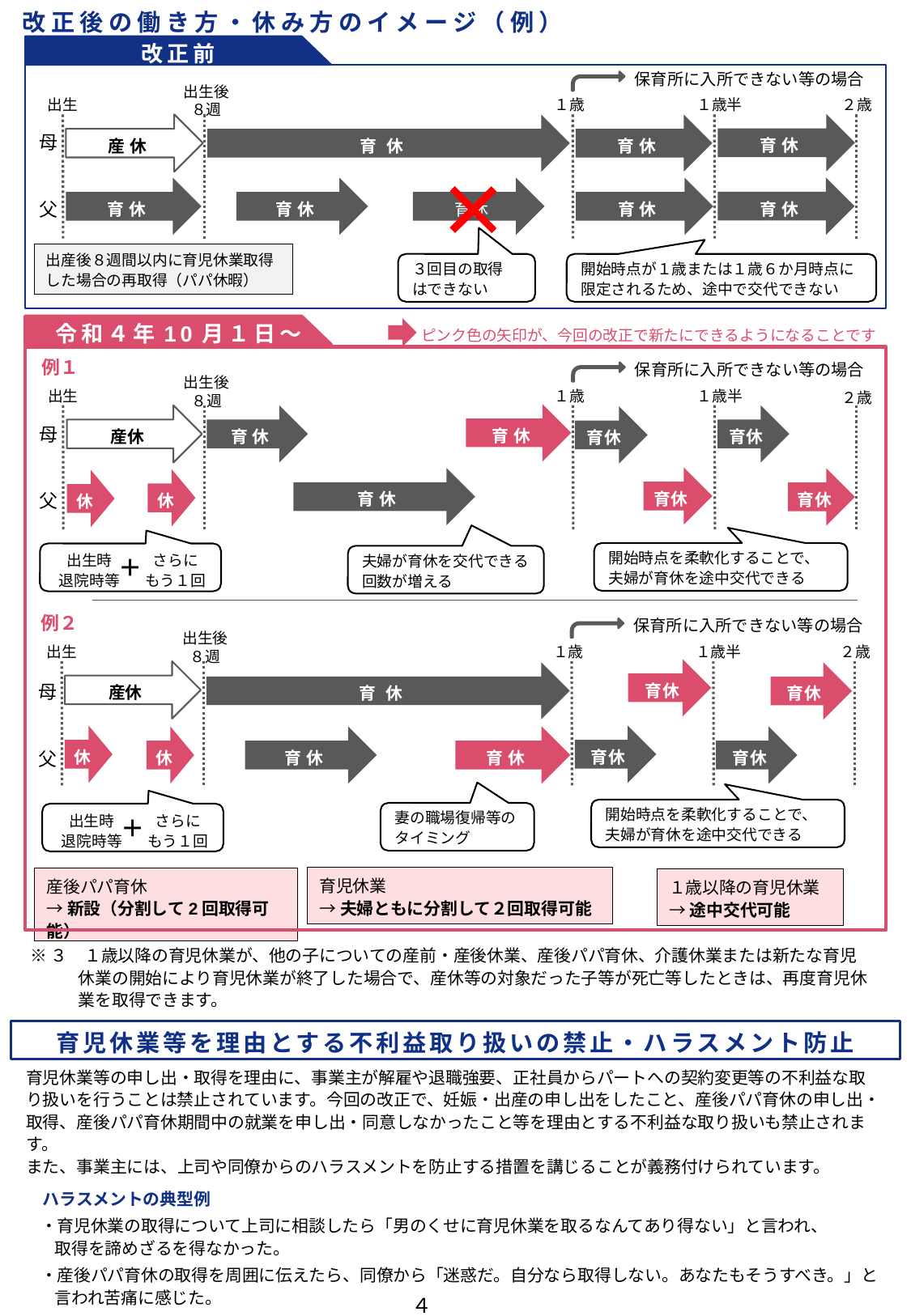

改正後の働き方・休み方のイメージ（例）
改正前
保育所に入所できない等の場合

出生後
８週
出生
１歳
１歳半
２歳
育休
産休
育休
育休
母
育休
育休
育休
育休
育休

父
出産後８週間以内に育児休業取得した場合の再取得（パパ休暇）
３回目の取得
はできない
開始時点が１歳または１歳６か月時点に限定されるため、途中で交代できない
令和４年10月１日～

ピンク色の矢印が、今回の改正で新たにできるようになることです

例１
保育所に入所できない等の場合

出生後
８週
出生
１歳
１歳半
２歳
育休
産休
育休
育休
育休
母
育休
育休
育休
休
休
父
開始時点を柔軟化することで、夫婦が育休を途中交代できる
＋
出生時
退院時等
さらに
もう１回
夫婦が育休を交代できる回数が増える
例２
保育所に入所できない等の場合

出生後
８週
出生
１歳
１歳半
２歳
育休
産休
育休
育休
母
休
育休
休
育休
育休
育休
父
開始時点を柔軟化することで、夫婦が育休を途中交代できる
妻の職場復帰等のタイミング
＋
出生時
退院時等
さらに
もう１回
育児休業
→夫婦ともに分割して２回取得可能
産後パパ育休
→新設（分割して2回取得可能）
１歳以降の育児休業
→途中交代可能
※３　１歳以降の育児休業が、他の子についての産前・産後休業、産後パパ育休、介護休業または新たな育児休業の開始により育児休業が終了した場合で、産休等の対象だった子等が死亡等したときは、再度育児休業を取得できます。
育児休業等を理由とする不利益取り扱いの禁止・ハラスメント防止
育児休業等の申し出・取得を理由に、事業主が解雇や退職強要、正社員からパートへの契約変更等の不利益な取り扱いを行うことは禁止されています。今回の改正で、妊娠・出産の申し出をしたこと、産後パパ育休の申し出・取得、産後パパ育休期間中の就業を申し出・同意しなかったこと等を理由とする不利益な取り扱いも禁止されます。
また、事業主には、上司や同僚からのハラスメントを防止する措置を講じることが義務付けられています。
　ハラスメントの典型例
・育児休業の取得について上司に相談したら「男のくせに育児休業を取るなんてあり得ない」と言われ、
取得を諦めざるを得なかった。
・産後パパ育休の取得を周囲に伝えたら、同僚から「迷惑だ。自分なら取得しない。あなたもそうすべき。」と言われ苦痛に感じた。
４